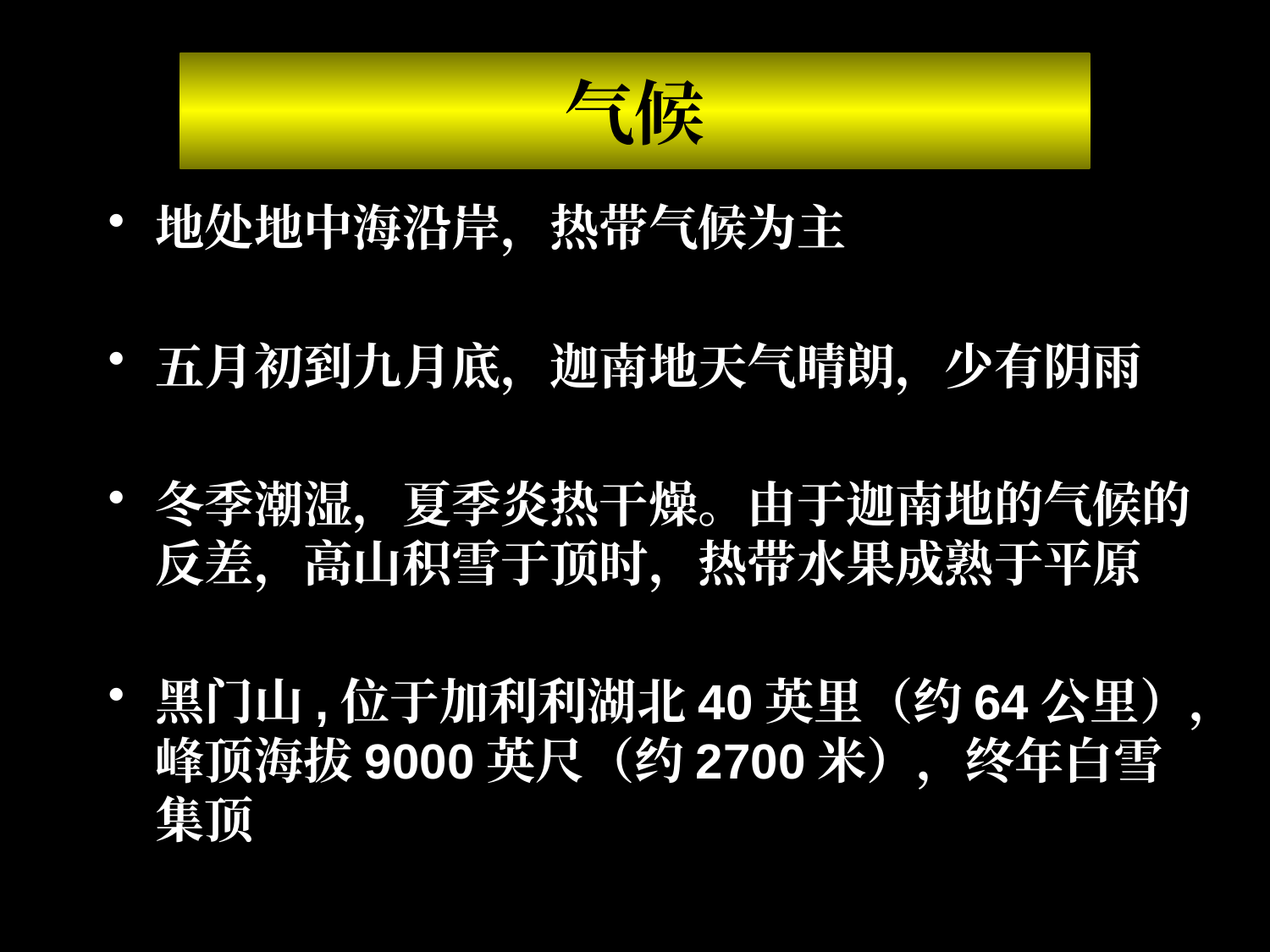

# 气候
地处地中海沿岸，热带气候为主

五月初到九月底，迦南地天气晴朗，少有阴雨

冬季潮湿，夏季炎热干燥。由于迦南地的气候的反差，高山积雪于顶时，热带水果成熟于平原

黑门山,位于加利利湖北40英里（约64公里），峰顶海拔9000英尺（约2700米），终年白雪集顶